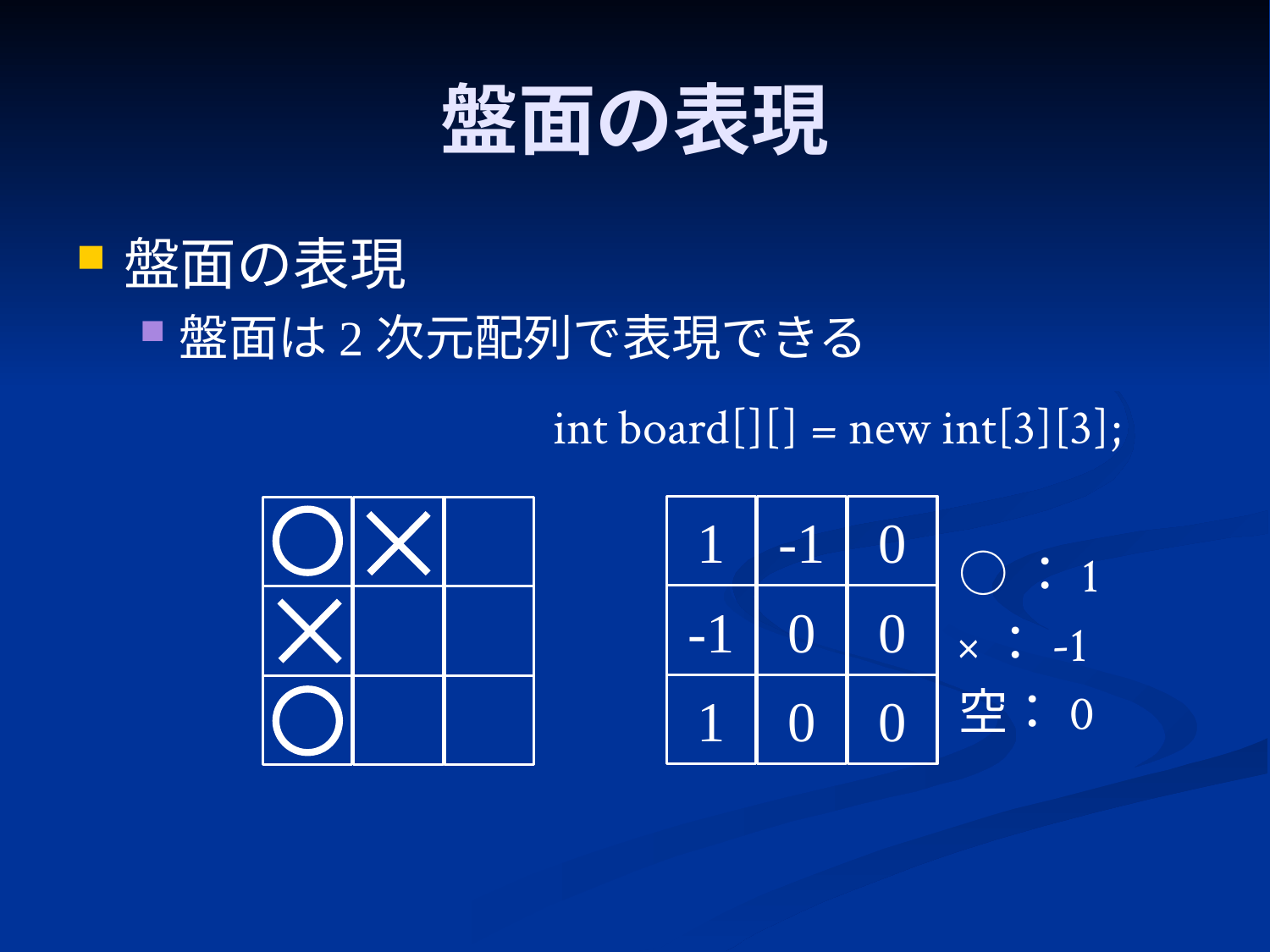

# 盤面の表現
盤面の表現
盤面は2次元配列で表現できる
int board[][] = new int[3][3];
1
-1
0

○：1
×：-1
空：0
-1
0
0

1
0
0